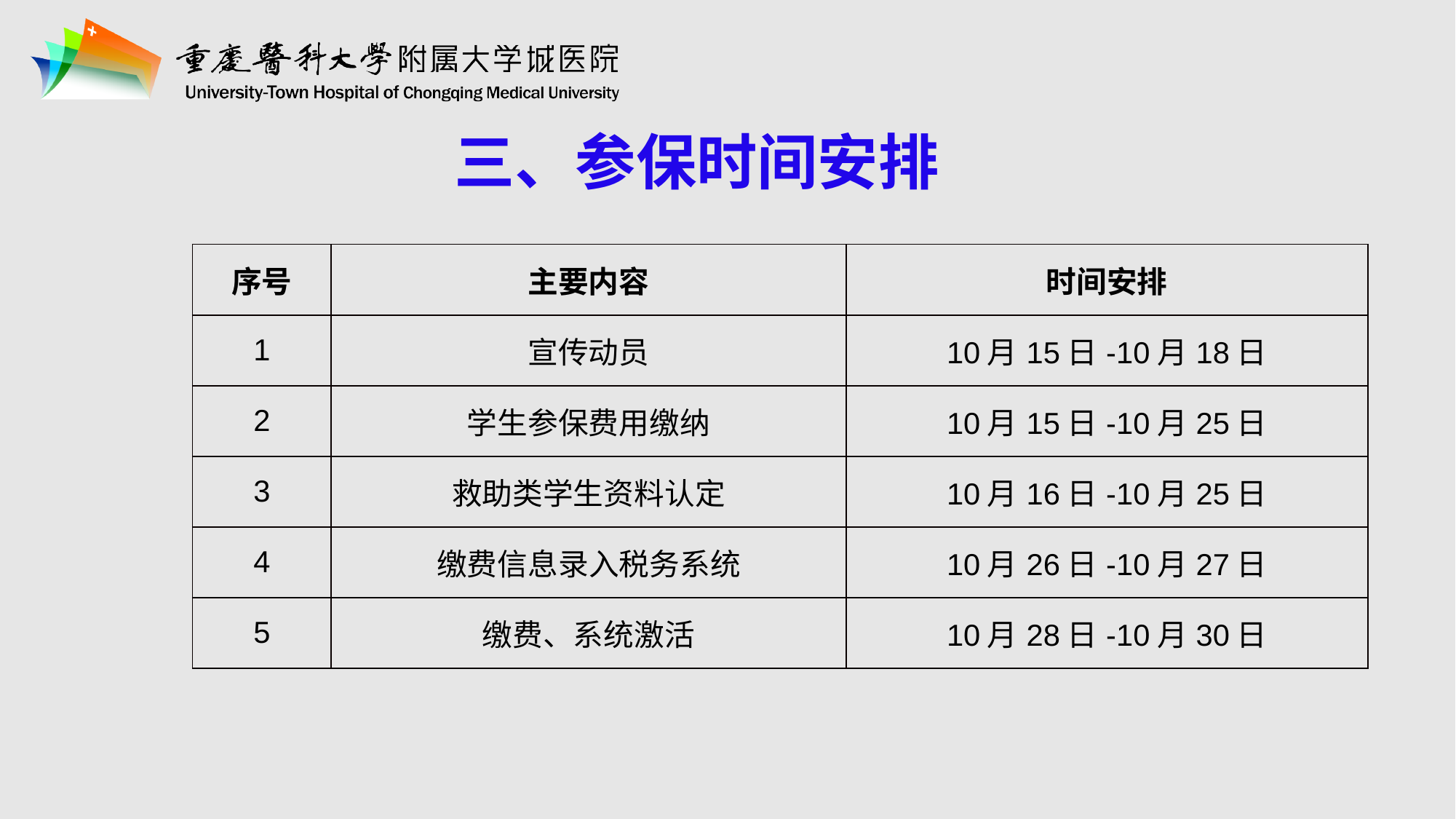

三、参保时间安排
| 序号 | 主要内容 | 时间安排 |
| --- | --- | --- |
| 1 | 宣传动员 | 10月15日-10月18日 |
| 2 | 学生参保费用缴纳 | 10月15日-10月25日 |
| 3 | 救助类学生资料认定 | 10月16日-10月25日 |
| 4 | 缴费信息录入税务系统 | 10月26日-10月27日 |
| 5 | 缴费、系统激活 | 10月28日-10月30日 |